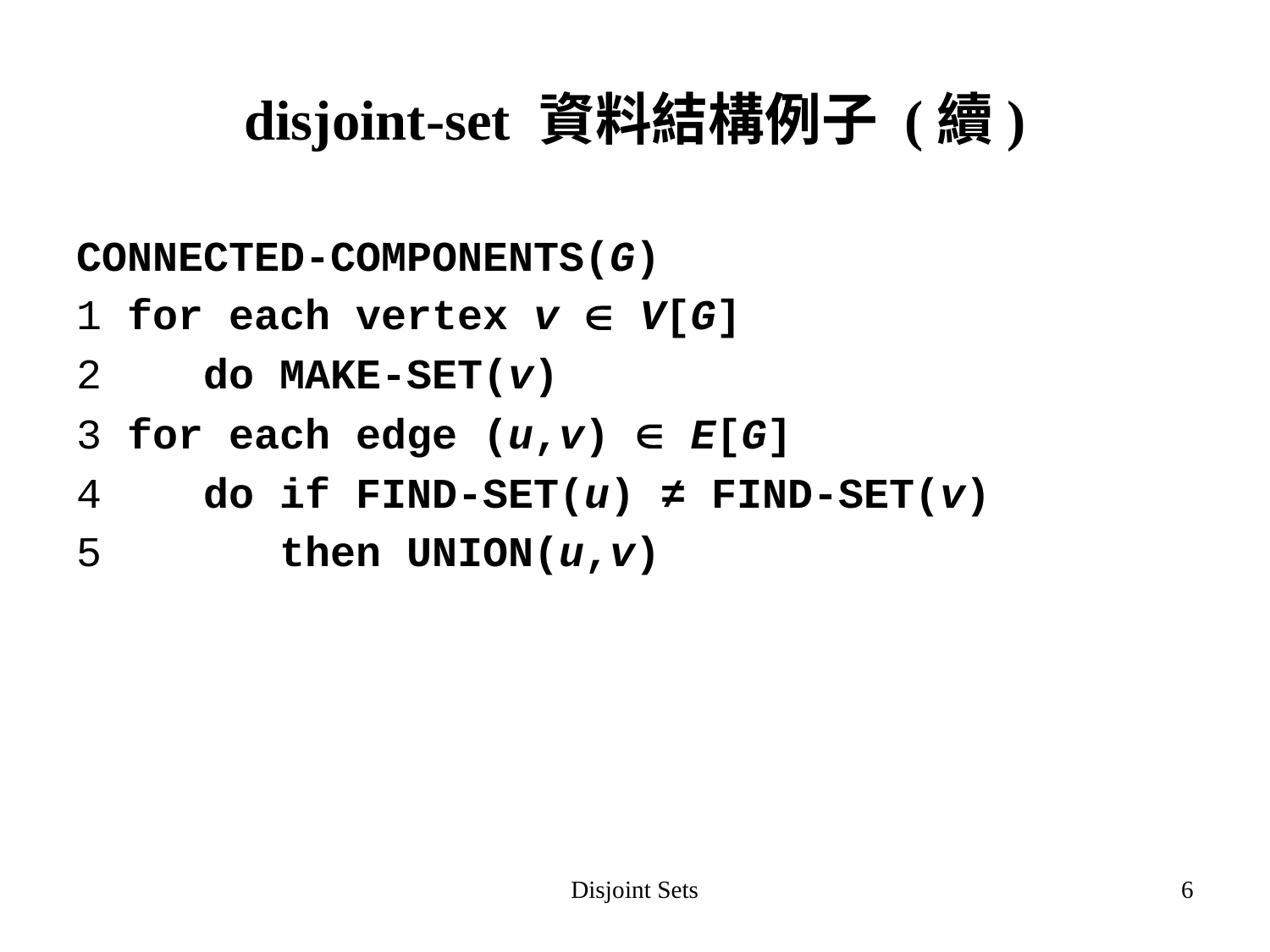

# disjoint-set 資料結構例子 (續)
CONNECTED-COMPONENTS(G)
1 for each vertex v ∈ V[G]
2    do MAKE-SET(v)
3 for each edge (u,v) ∈ E[G]
4    do if FIND-SET(u) ≠ FIND-SET(v)
5       then UNION(u,v)

Disjoint Sets
6